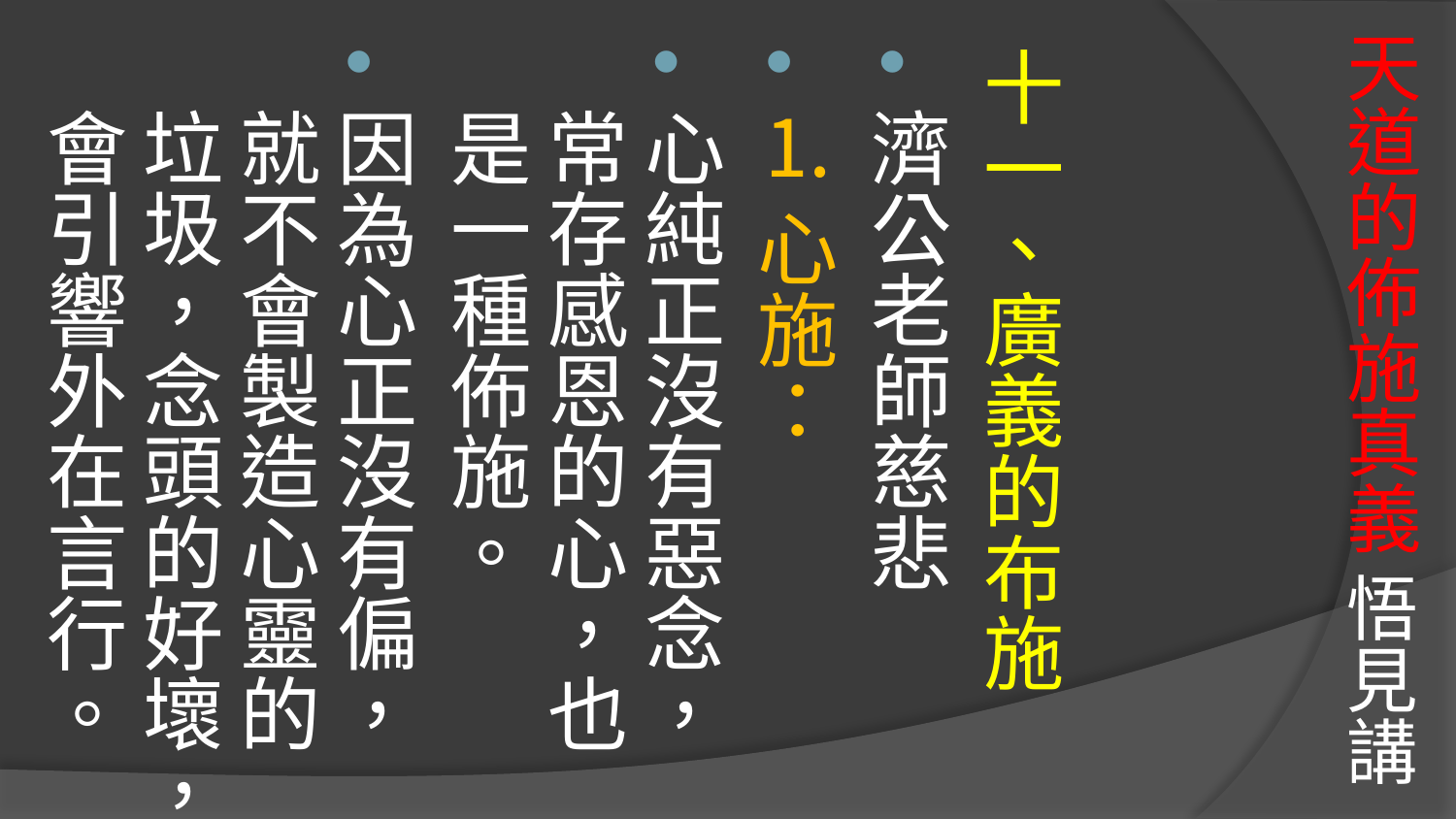

# 天道的佈施真義 悟見講
十一、廣義的布施
濟公老師慈悲
⒈心施：
心純正沒有惡念，常存感恩的心，也是一種佈施。
因為心正沒有偏，就不會製造心靈的垃圾，念頭的好壞，會引響外在言行。